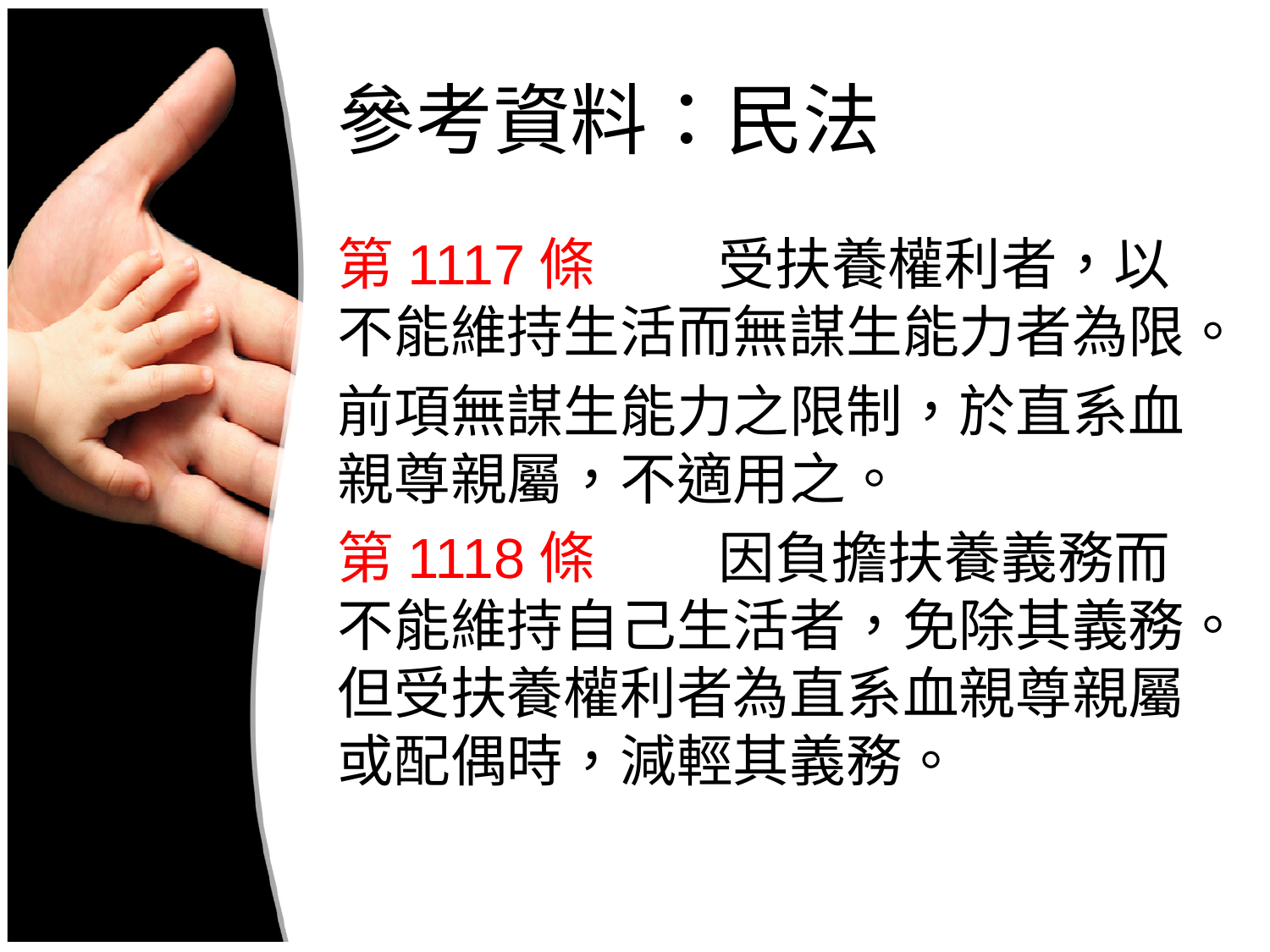

# 參考資料：民法
第1117條	受扶養權利者，以不能維持生活而無謀生能力者為限。
前項無謀生能力之限制，於直系血親尊親屬，不適用之。
第1118條	因負擔扶養義務而不能維持自己生活者，免除其義務。但受扶養權利者為直系血親尊親屬或配偶時，減輕其義務。